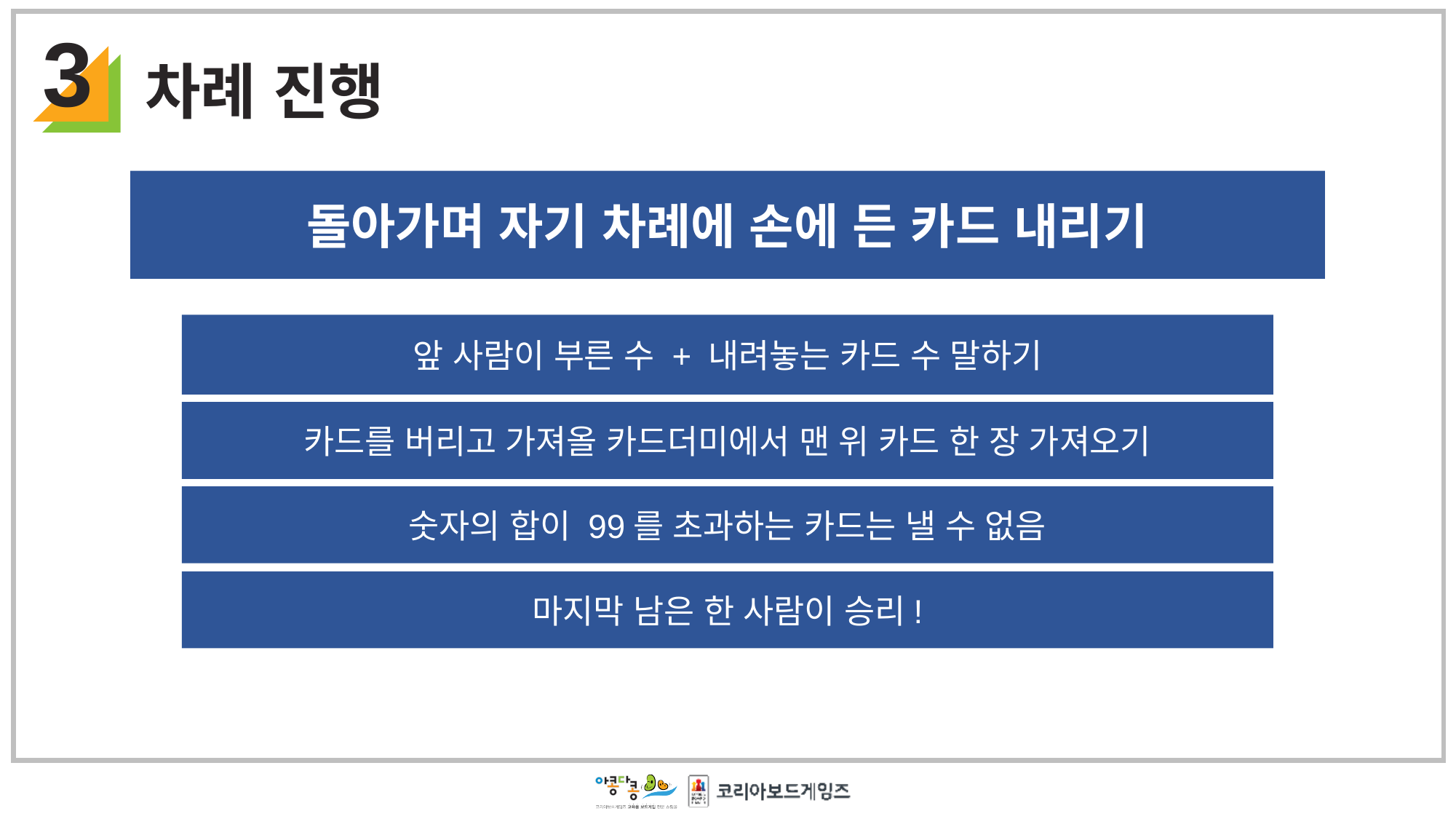

3
차례 진행
돌아가며 자기 차례에 손에 든 카드 내리기
앞 사람이 부른 수 + 내려놓는 카드 수 말하기
카드를 버리고 가져올 카드더미에서 맨 위 카드 한 장 가져오기
숫자의 합이 99를 초과하는 카드는 낼 수 없음
마지막 남은 한 사람이 승리!